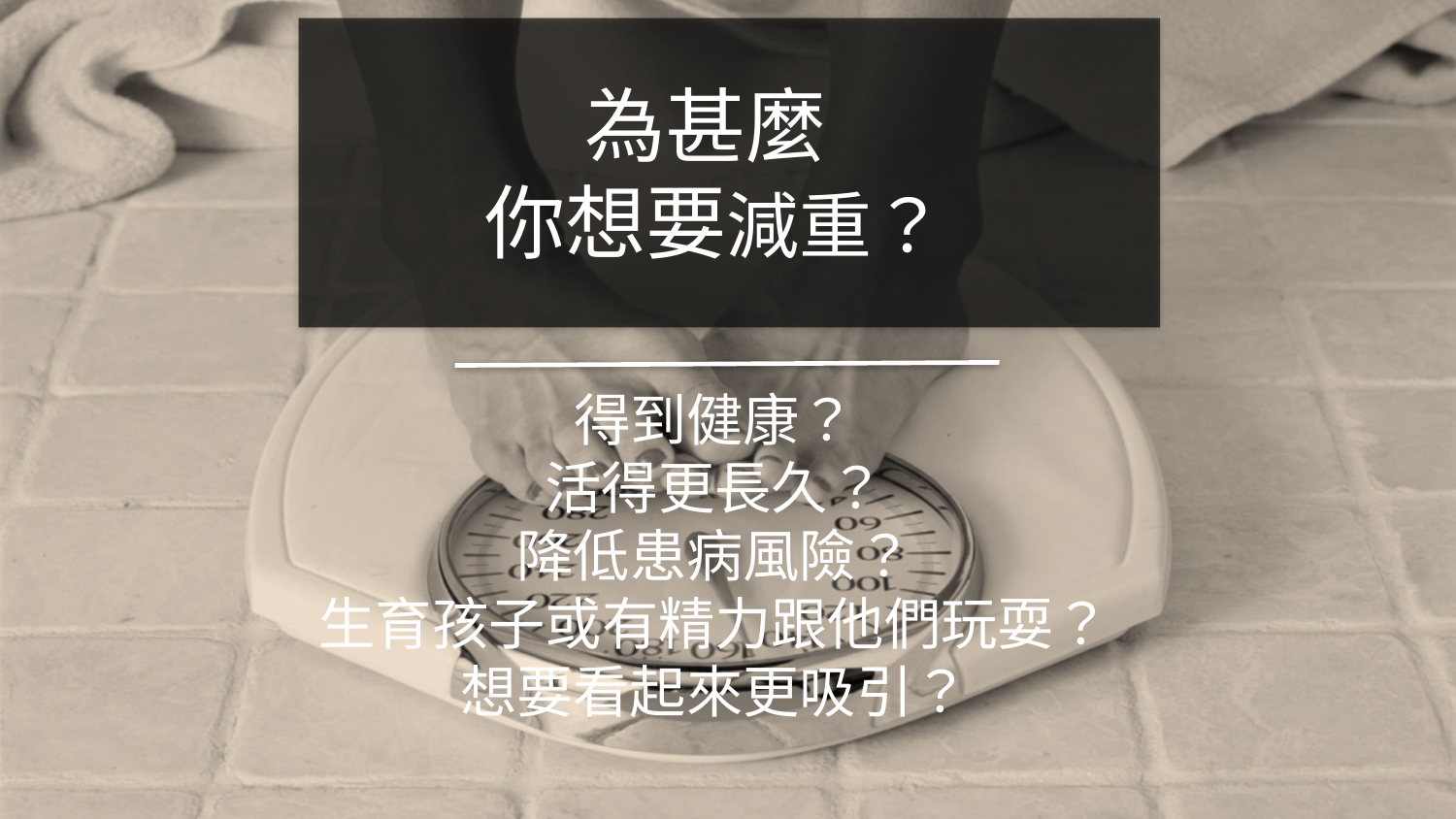

為甚麼
你想要減重？
得到健康？
活得更長久？
降低患病風險？
生育孩子或有精力跟他們玩耍？
想要看起來更吸引？